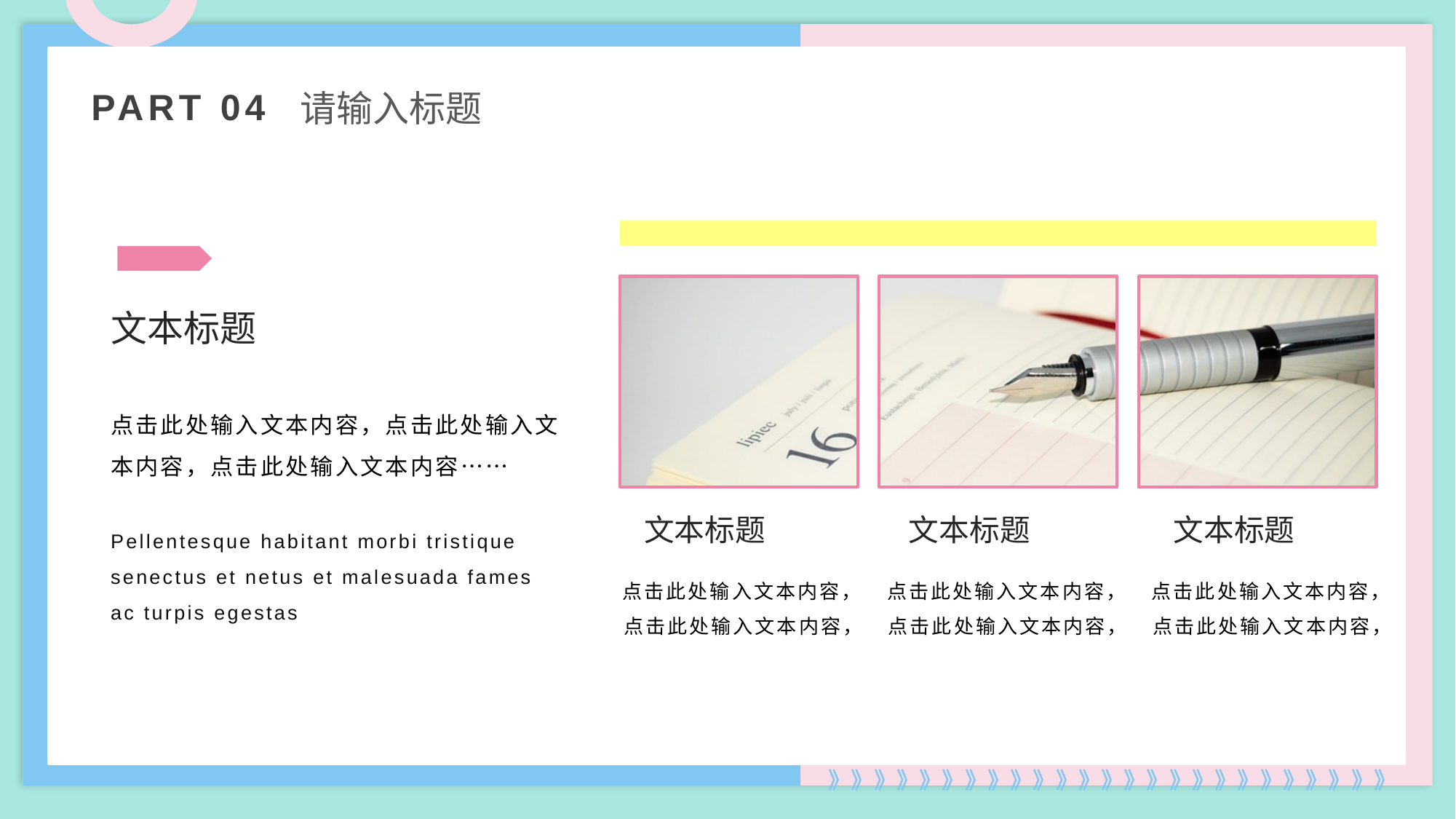

PART 04
请输入标题

文本标题
点击此处输入文本内容，点击此处输入文本内容，点击此处输入文本内容……
Pellentesque habitant morbi tristique senectus et netus et malesuada fames ac turpis egestas
文本标题
点击此处输入文本内容，点击此处输入文本内容，
文本标题
点击此处输入文本内容，点击此处输入文本内容，
文本标题
点击此处输入文本内容，点击此处输入文本内容，